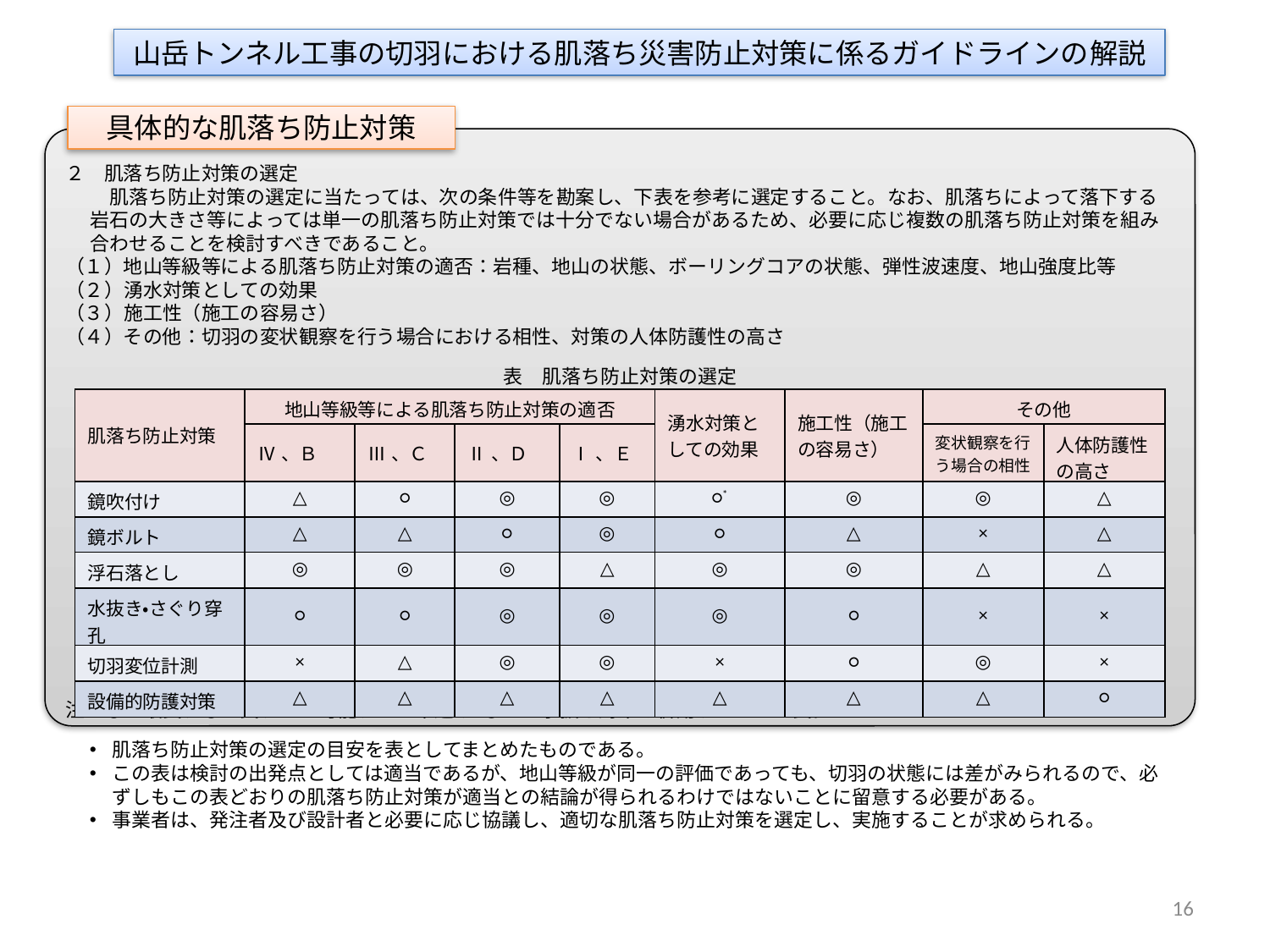

山岳トンネル工事の切羽における肌落ち災害防止対策に係るガイドラインの解説
具体的な肌落ち防止対策
２　肌落ち防止対策の選定
　肌落ち防止対策の選定に当たっては、次の条件等を勘案し、下表を参考に選定すること。なお、肌落ちによって落下する岩石の大きさ等によっては単一の肌落ち防止対策では十分でない場合があるため、必要に応じ複数の肌落ち防止対策を組み合わせることを検討すべきであること。
（１）地山等級等による肌落ち防止対策の適否：岩種、地山の状態、ボーリングコアの状態、弾性波速度、地山強度比等
（２）湧水対策としての効果
（３）施工性（施工の容易さ）
（４）その他：切羽の変状観察を行う場合における相性、対策の人体防護性の高さ

表　肌落ち防止対策の選定

注：◎：最良、○：良、△：可能、×：不適 、 ○*：水抜き対策を併用することで良。

| 肌落ち防止対策 | 地山等級等による肌落ち防止対策の適否 |  |  |  | 湧水対策としての効果 | 施工性（施工の容易さ） | その他 |  |
| --- | --- | --- | --- | --- | --- | --- | --- | --- |
|  | Ⅳ、Ｂ | Ⅲ、Ｃ | Ⅱ、Ｄ | Ⅰ、Ｅ |  |  | 変状観察を行う場合の相性 | 人体防護性の高さ |
| 鏡吹付け | △ | ○ | ◎ | ◎ | ○\* | ◎ | ◎ | △ |
| 鏡ボルト | △ | △ | ○ | ◎ | ○ | △ | × | △ |
| 浮石落とし | ◎ | ◎ | ◎ | △ | ◎ | ◎ | △ | △ |
| 水抜き・さぐり穿孔 | ○ | ○ | ◎ | ◎ | ◎ | ○ | × | × |
| 切羽変位計測 | × | △ | ◎ | ◎ | × | ○ | ◎ | × |
| 設備的防護対策 | △ | △ | △ | △ | △ | △ | △ | ○ |
肌落ち防止対策の選定の目安を表としてまとめたものである。
この表は検討の出発点としては適当であるが、地山等級が同一の評価であっても、切羽の状態には差がみられるので、必ずしもこの表どおりの肌落ち防止対策が適当との結論が得られるわけではないことに留意する必要がある。
事業者は、発注者及び設計者と必要に応じ協議し、適切な肌落ち防止対策を選定し、実施することが求められる。

16